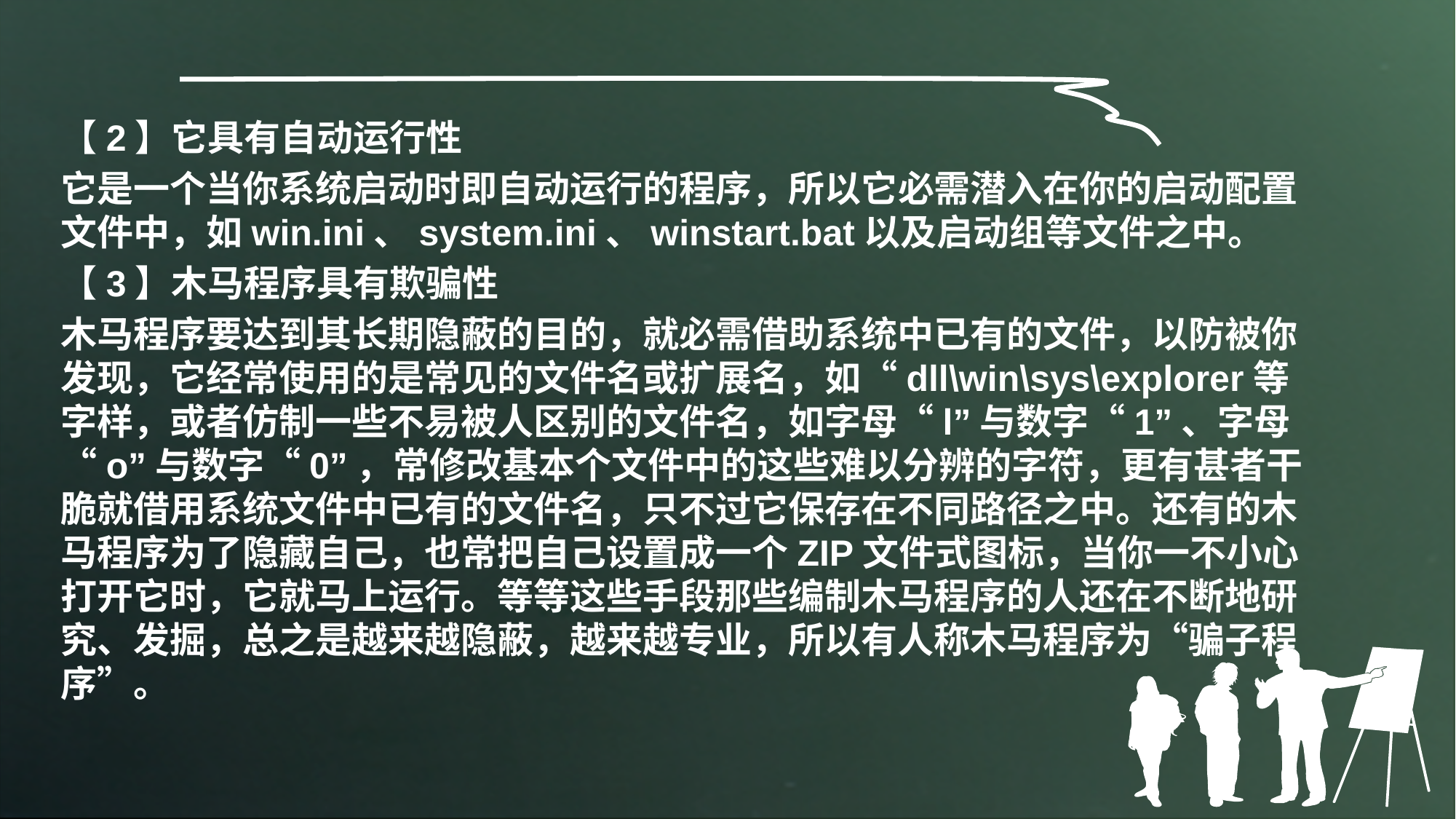

【2】它具有自动运行性
它是一个当你系统启动时即自动运行的程序，所以它必需潜入在你的启动配置文件中，如win.ini、system.ini、winstart.bat以及启动组等文件之中。
【3】木马程序具有欺骗性
木马程序要达到其长期隐蔽的目的，就必需借助系统中已有的文件，以防被你发现，它经常使用的是常见的文件名或扩展名，如“dll\win\sys\explorer等字样，或者仿制一些不易被人区别的文件名，如字母“l”与数字“1”、字母“o”与数字“0”，常修改基本个文件中的这些难以分辨的字符，更有甚者干脆就借用系统文件中已有的文件名，只不过它保存在不同路径之中。还有的木马程序为了隐藏自己，也常把自己设置成一个ZIP文件式图标，当你一不小心打开它时，它就马上运行。等等这些手段那些编制木马程序的人还在不断地研究、发掘，总之是越来越隐蔽，越来越专业，所以有人称木马程序为“骗子程序”。